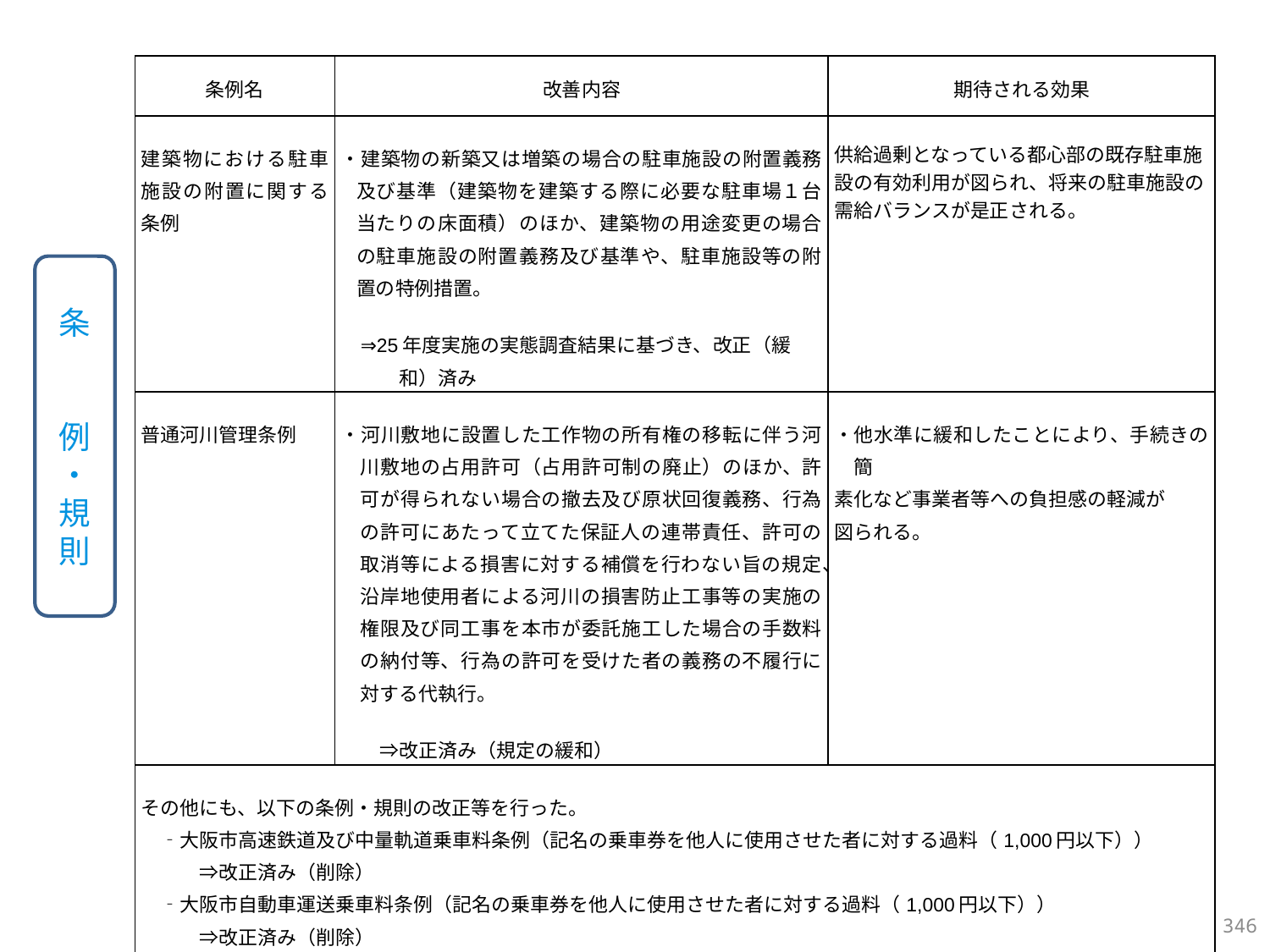

| 条例名 | 改善内容 | 期待される効果 |
| --- | --- | --- |
| 建築物における駐車施設の附置に関する条例 | ・建築物の新築又は増築の場合の駐車施設の附置義務及び基準（建築物を建築する際に必要な駐車場１台当たりの床面積）のほか、建築物の用途変更の場合の駐車施設の附置義務及び基準や、駐車施設等の附置の特例措置。 ⇒25年度実施の実態調査結果に基づき、改正（緩　 　　和）済み | 供給過剰となっている都心部の既存駐車施設の有効利用が図られ、将来の駐車施設の需給バランスが是正される。 |
| 普通河川管理条例 | ・河川敷地に設置した工作物の所有権の移転に伴う河川敷地の占用許可（占用許可制の廃止）のほか、許可が得られない場合の撤去及び原状回復義務、行為の許可にあたって立てた保証人の連帯責任、許可の取消等による損害に対する補償を行わない旨の規定、沿岸地使用者による河川の損害防止工事等の実施の権限及び同工事を本市が委託施工した場合の手数料の納付等、行為の許可を受けた者の義務の不履行に対する代執行。 　　⇒改正済み（規定の緩和） | ・他水準に緩和したことにより、手続きの簡 素化など事業者等への負担感の軽減が 図られる。 |
| その他にも、以下の条例・規則の改正等を行った。 　‐大阪市高速鉄道及び中量軌道乗車料条例（記名の乗車券を他人に使用させた者に対する過料（1,000円以下）） 　　　⇒改正済み（削除） 　‐大阪市自動車運送乗車料条例（記名の乗車券を他人に使用させた者に対する過料（1,000円以下）） 　　　⇒改正済み（削除） 　‐印鑑条例施行規則 （登録の申請（印鑑登録申請書の記載事項に「本籍地又は国籍」「世帯主氏名」を設定）） 　　　⇒改正済み（削除） 　‐大阪市個人の市民税に係る特例給付金の支給に関する条例　⇒　廃止済み |  |  |
条　　例・規則

346